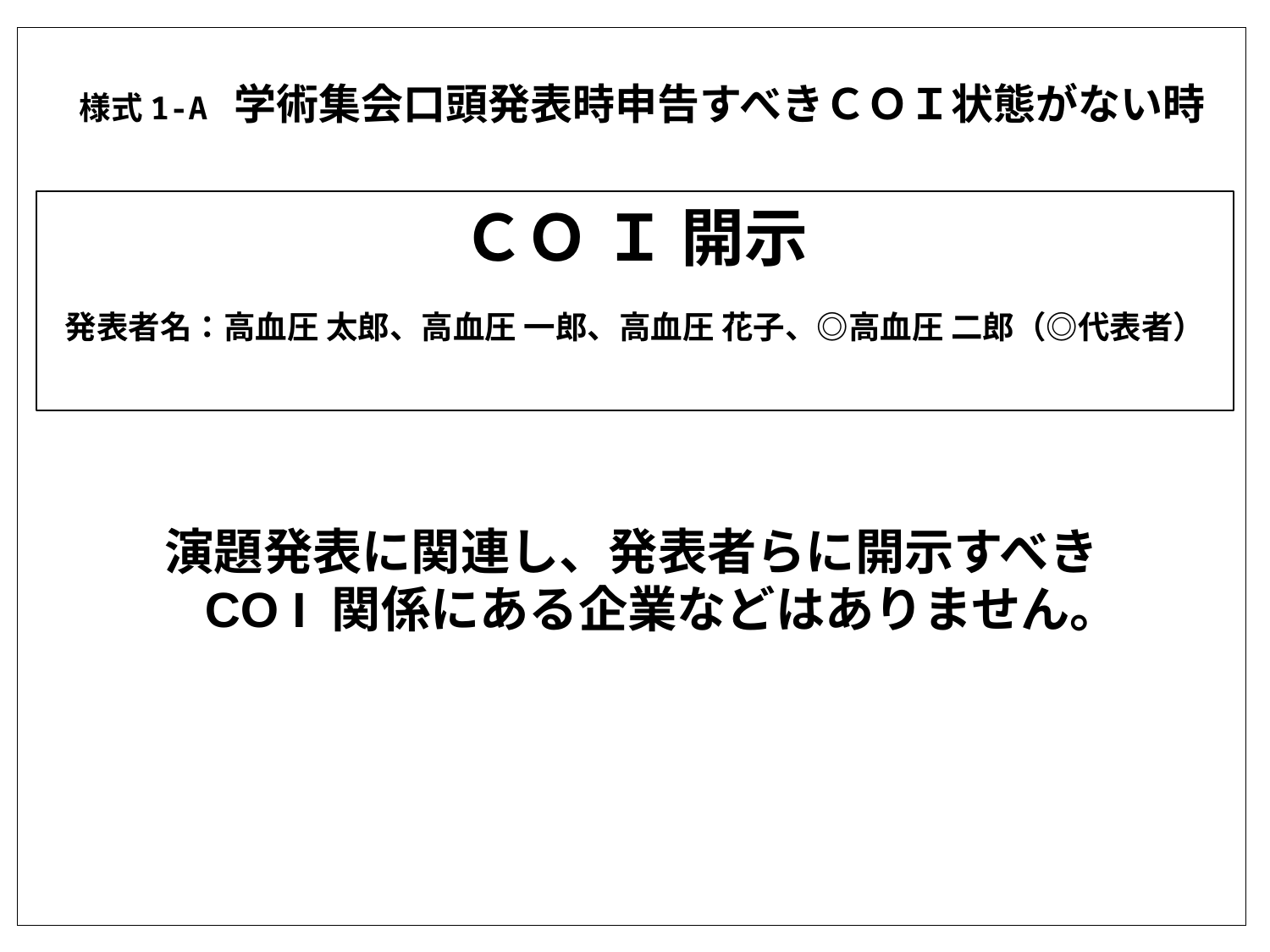

様式1-A 学術集会口頭発表時申告すべきＣＯＩ状態がない時

演題発表に関連し、発表者らに開示すべき
　CO I 関係にある企業などはありません。

ＣＯ Ｉ 開示
発表者名：高血圧 太郎、高血圧 一郎、高血圧 花子、◎高血圧 二郎（◎代表者）